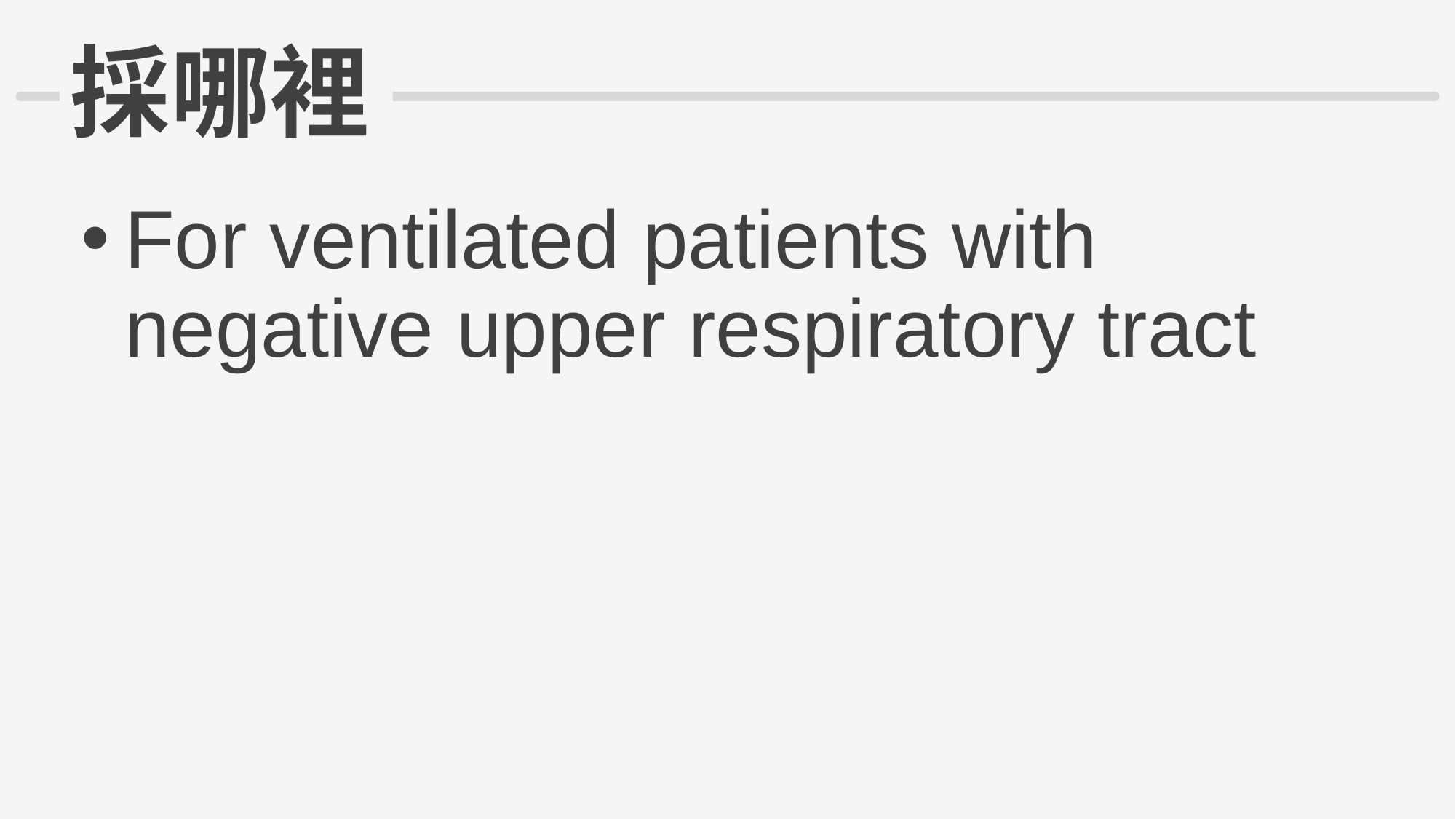

# 採哪裡
For ventilated patients with negative upper respiratory tract